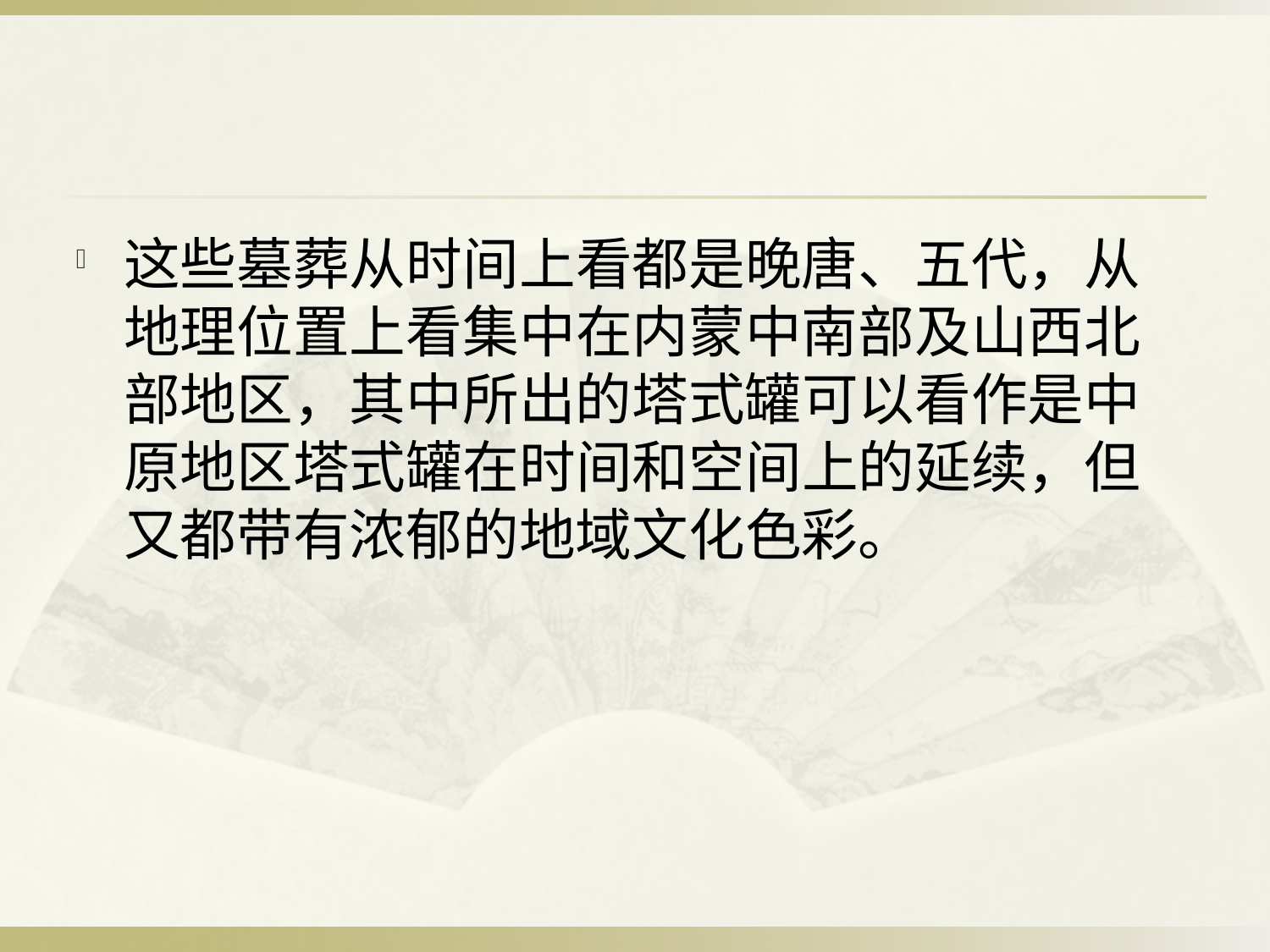

#
这些墓葬从时间上看都是晚唐、五代，从地理位置上看集中在内蒙中南部及山西北部地区，其中所出的塔式罐可以看作是中原地区塔式罐在时间和空间上的延续，但又都带有浓郁的地域文化色彩。